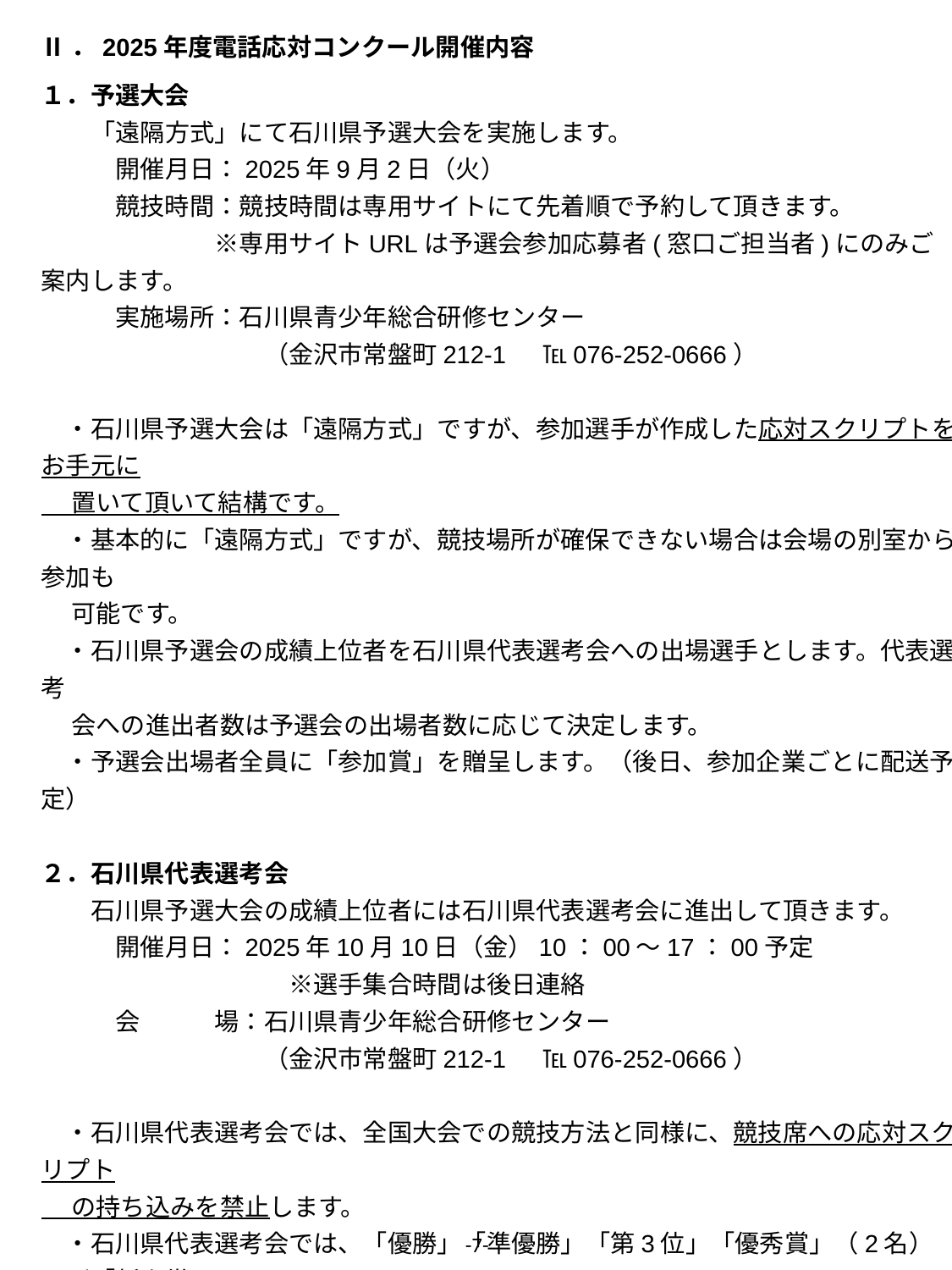

Ⅱ．2025年度電話応対コンクール開催内容
１．予選大会
　　「遠隔方式」にて石川県予選大会を実施します。
　　　開催月日：2025年9月2日（火）
　　　競技時間：競技時間は専用サイトにて先着順で予約して頂きます。
　　　　　　　※専用サイトURLは予選会参加応募者(窓口ご担当者)にのみご案内します。
　　　実施場所：石川県青少年総合研修センター
　　　　　　　　　（金沢市常盤町212-1　 ℡076-252-0666）

　・石川県予選大会は「遠隔方式」ですが、参加選手が作成した応対スクリプトをお手元に
　 置いて頂いて結構です。
　・基本的に「遠隔方式」ですが、競技場所が確保できない場合は会場の別室から参加も
　 可能です。
　・石川県予選会の成績上位者を石川県代表選考会への出場選手とします。代表選考
　 会への進出者数は予選会の出場者数に応じて決定します。
　・予選会出場者全員に「参加賞」を贈呈します。（後日、参加企業ごとに配送予定）

２．石川県代表選考会
　　石川県予選大会の成績上位者には石川県代表選考会に進出して頂きます。
　　　開催月日：2025年10月10日（金）10：00～17：00予定
　　　　　　　　　　※選手集合時間は後日連絡
　　　会　　　場：石川県青少年総合研修センター
　　　　　　　　　（金沢市常盤町212-1　 ℡076-252-0666）

　・石川県代表選考会では、全国大会での競技方法と同様に、競技席への応対スクリプト
　 の持ち込みを禁止します。
　・石川県代表選考会では、「優勝」「準優勝」「第3位」「優秀賞」（2名）及び「新人賞」
　 （３名）を表彰します。
　・「優勝」１名を石川県代表とします。
　　代表に選ばれた選手は、2025年11月14日（金）仙台市で開催される全国大会に、
　　石川県代表として出場して頂きます。
-7-